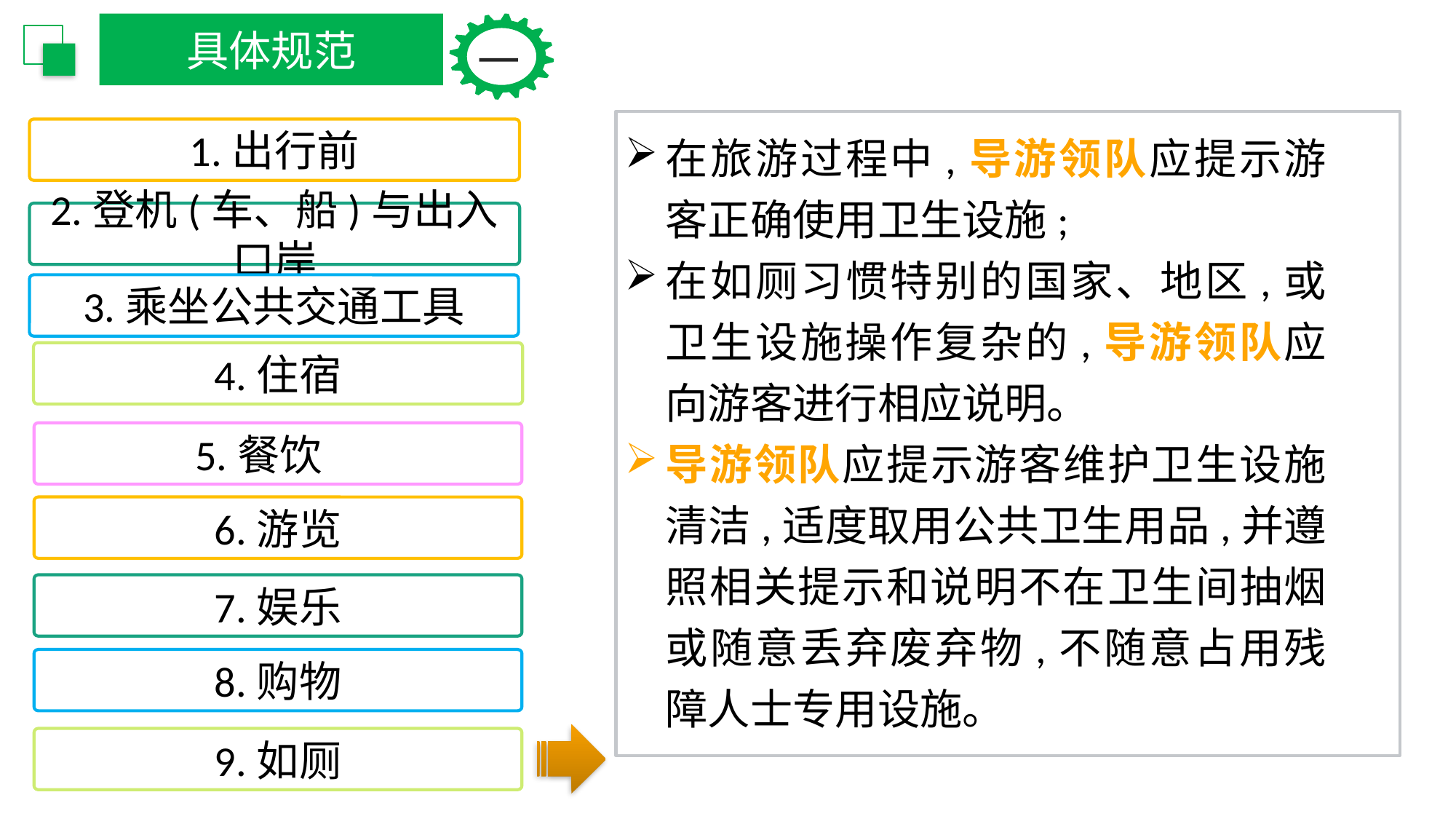

具体规范

一

1.出行前
在旅游过程中,导游领队应提示游客正确使用卫生设施;
在如厕习惯特别的国家、地区,或卫生设施操作复杂的,导游领队应向游客进行相应说明。
导游领队应提示游客维护卫生设施清洁,适度取用公共卫生用品,并遵照相关提示和说明不在卫生间抽烟或随意丢弃废弃物,不随意占用残障人士专用设施。
2.登机(车、船)与出入口岸
3.乘坐公共交通工具
4.住宿
5.餐饮
6.游览
7.娱乐
8.购物

9.如厕